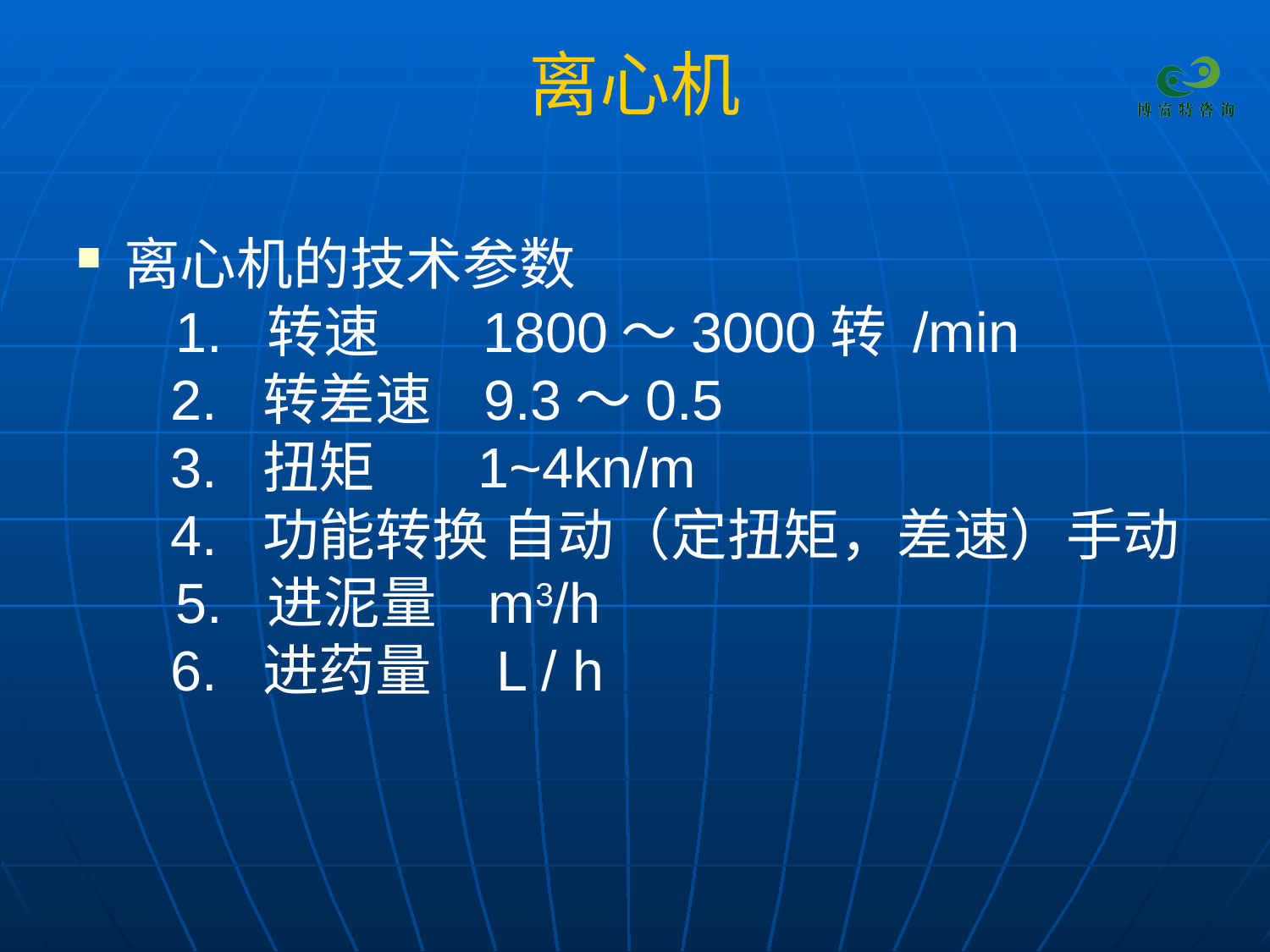

# 离心机
离心机的技术参数
   1.  转速       1800～3000转 /min
   2.  转差速   9.3～0.5
   3.  扭矩       1~4kn/m
   4.  功能转换 自动（定扭矩，差速）手动
   5.  进泥量   m3/h
   6.  进药量    L / h